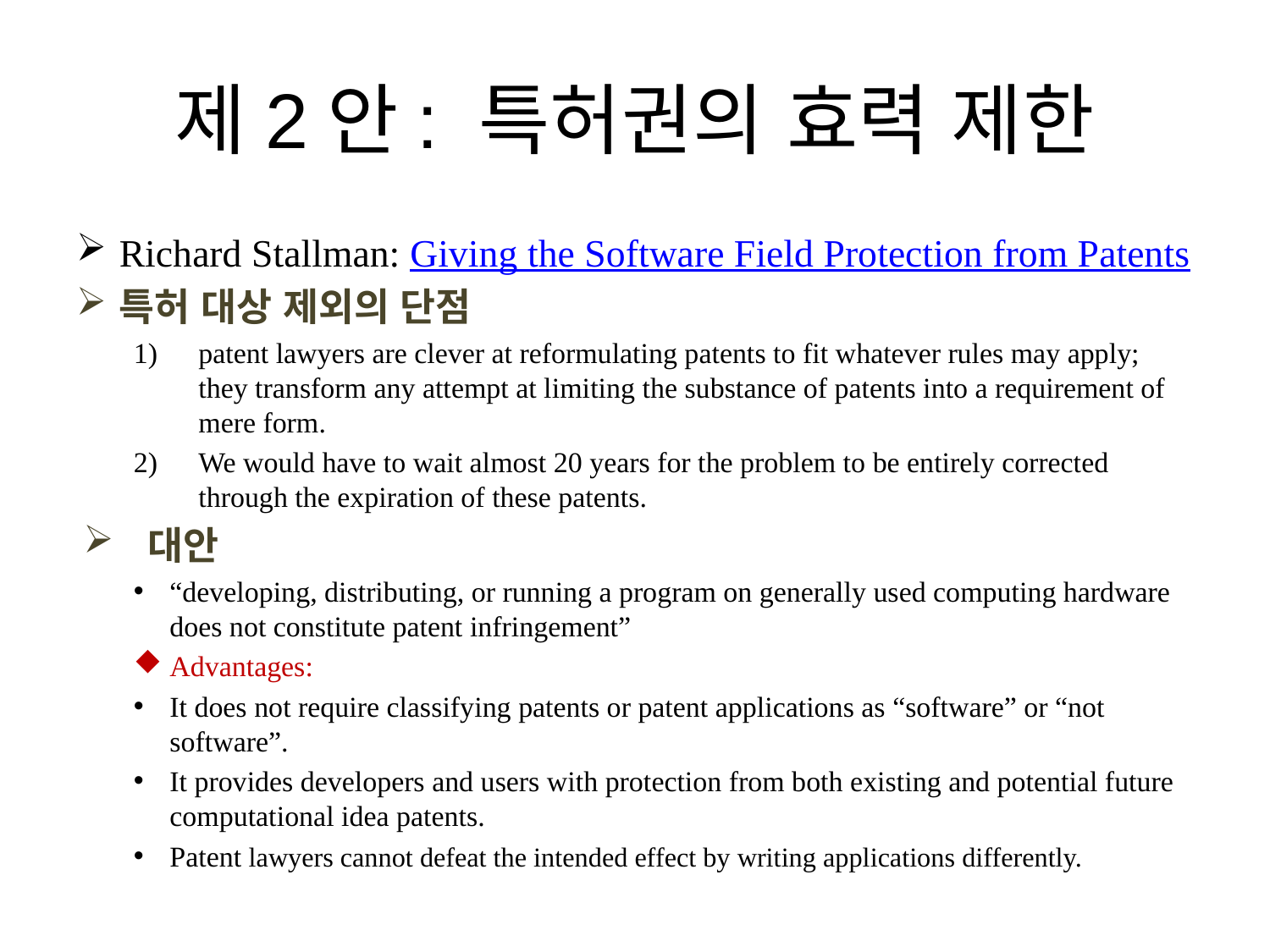

# 제2안: 특허권의 효력 제한
Richard Stallman: Giving the Software Field Protection from Patents
특허 대상 제외의 단점
patent lawyers are clever at reformulating patents to fit whatever rules may apply; they transform any attempt at limiting the substance of patents into a requirement of mere form.
We would have to wait almost 20 years for the problem to be entirely corrected through the expiration of these patents.
대안
“developing, distributing, or running a program on generally used computing hardware does not constitute patent infringement”
Advantages:
It does not require classifying patents or patent applications as “software” or “not software”.
It provides developers and users with protection from both existing and potential future computational idea patents.
Patent lawyers cannot defeat the intended effect by writing applications differently.